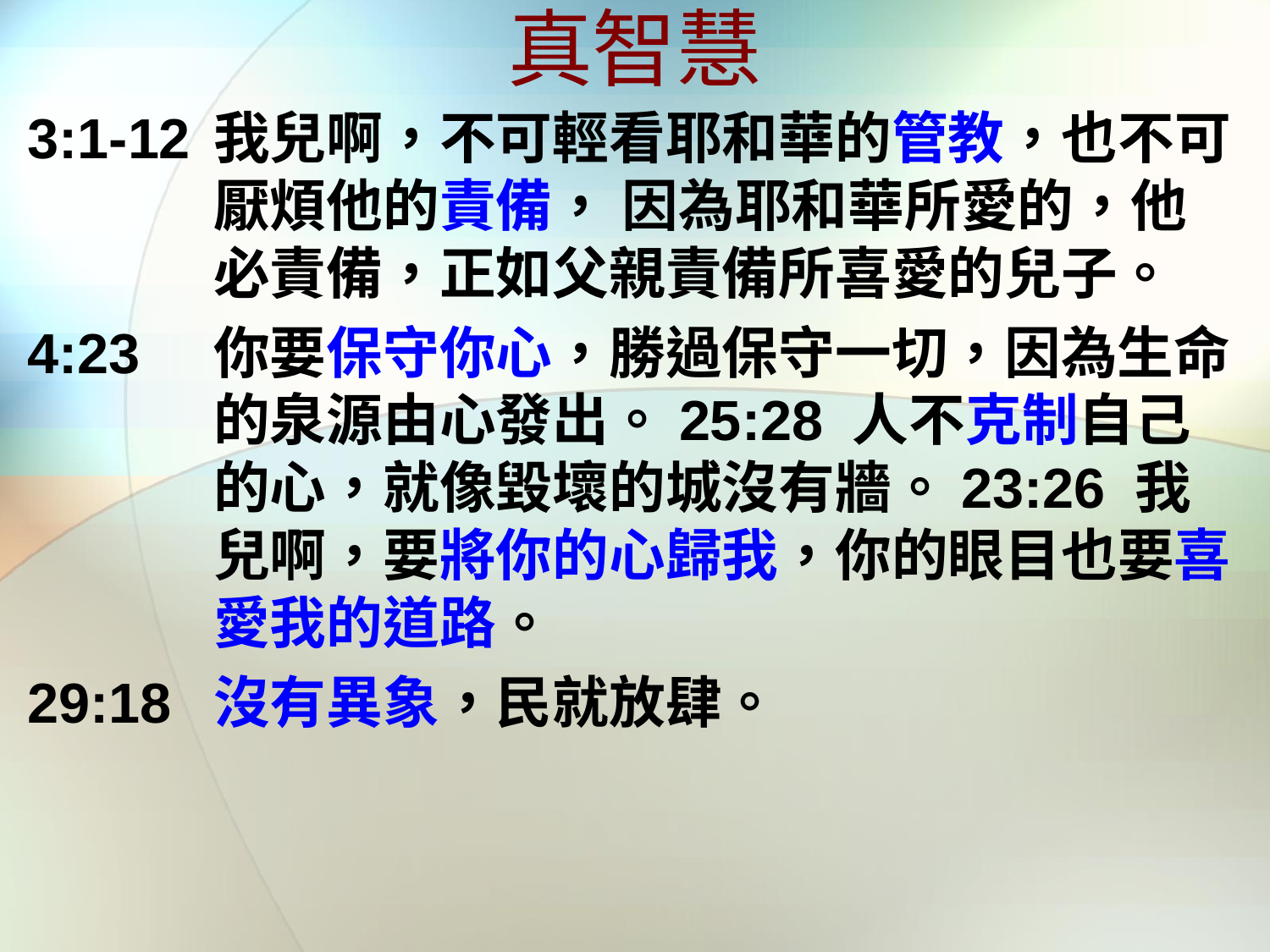

# 真智慧
3:1-12	我兒啊，不可輕看耶和華的管教，也不可厭煩他的責備， 因為耶和華所愛的，他必責備，正如父親責備所喜愛的兒子。
4:23	你要保守你心，勝過保守一切，因為生命的泉源由心發出。25:28 人不克制自己的心，就像毀壞的城沒有牆。23:26 我兒啊，要將你的心歸我，你的眼目也要喜愛我的道路。
29:18	沒有異象，民就放肆。